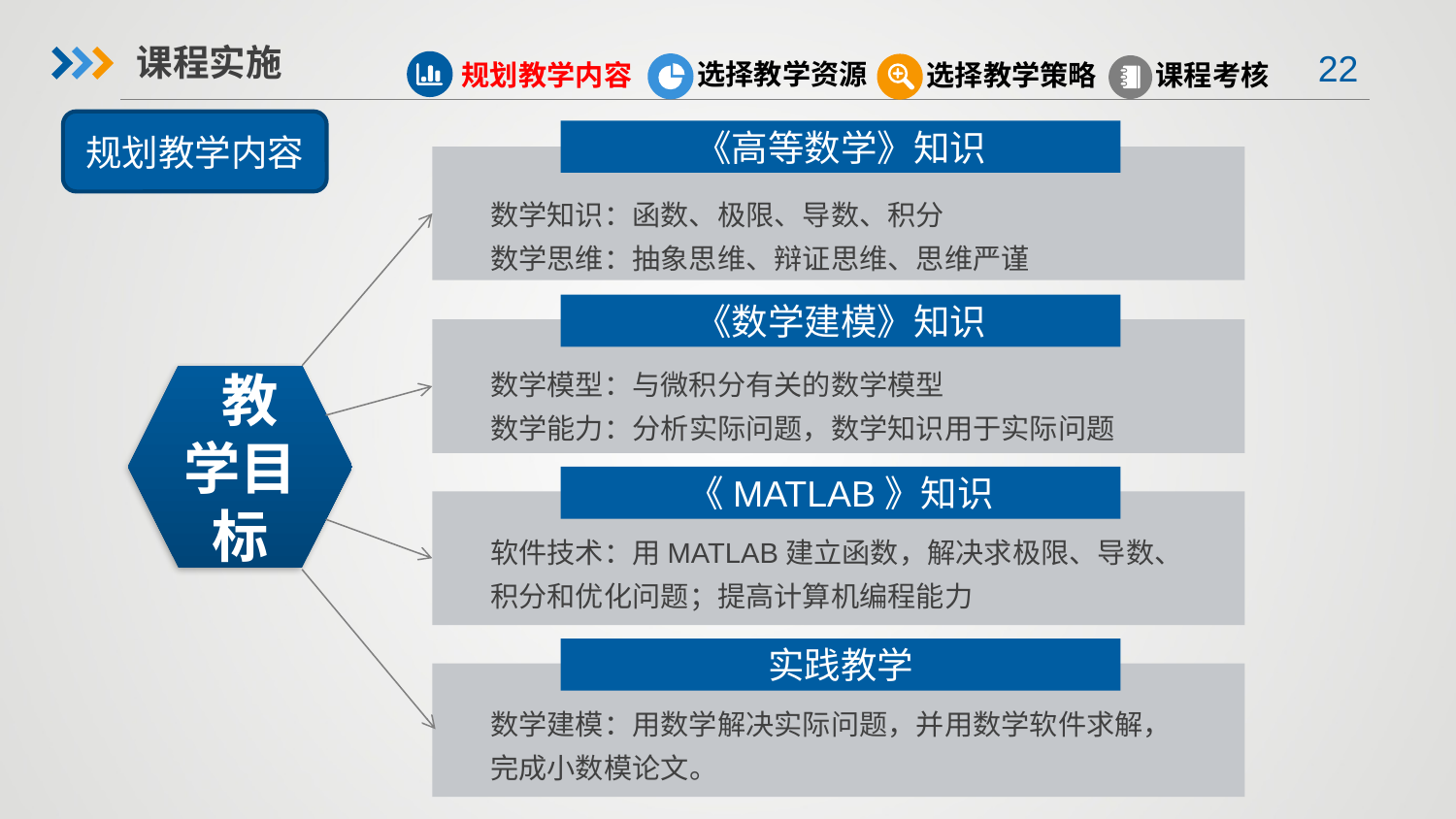

课程实施
选择教学资源
规划教学内容
选择教学策略
课程考核

规划教学内容
《高等数学》知识

数学知识：函数、极限、导数、积分
数学思维：抽象思维、辩证思维、思维严谨
《数学建模》知识

数学模型：与微积分有关的数学模型
数学能力：分析实际问题，数学知识用于实际问题
 教学目标
《MATLAB》知识

软件技术：用MATLAB建立函数，解决求极限、导数、积分和优化问题；提高计算机编程能力
实践教学

数学建模：用数学解决实际问题，并用数学软件求解，完成小数模论文。